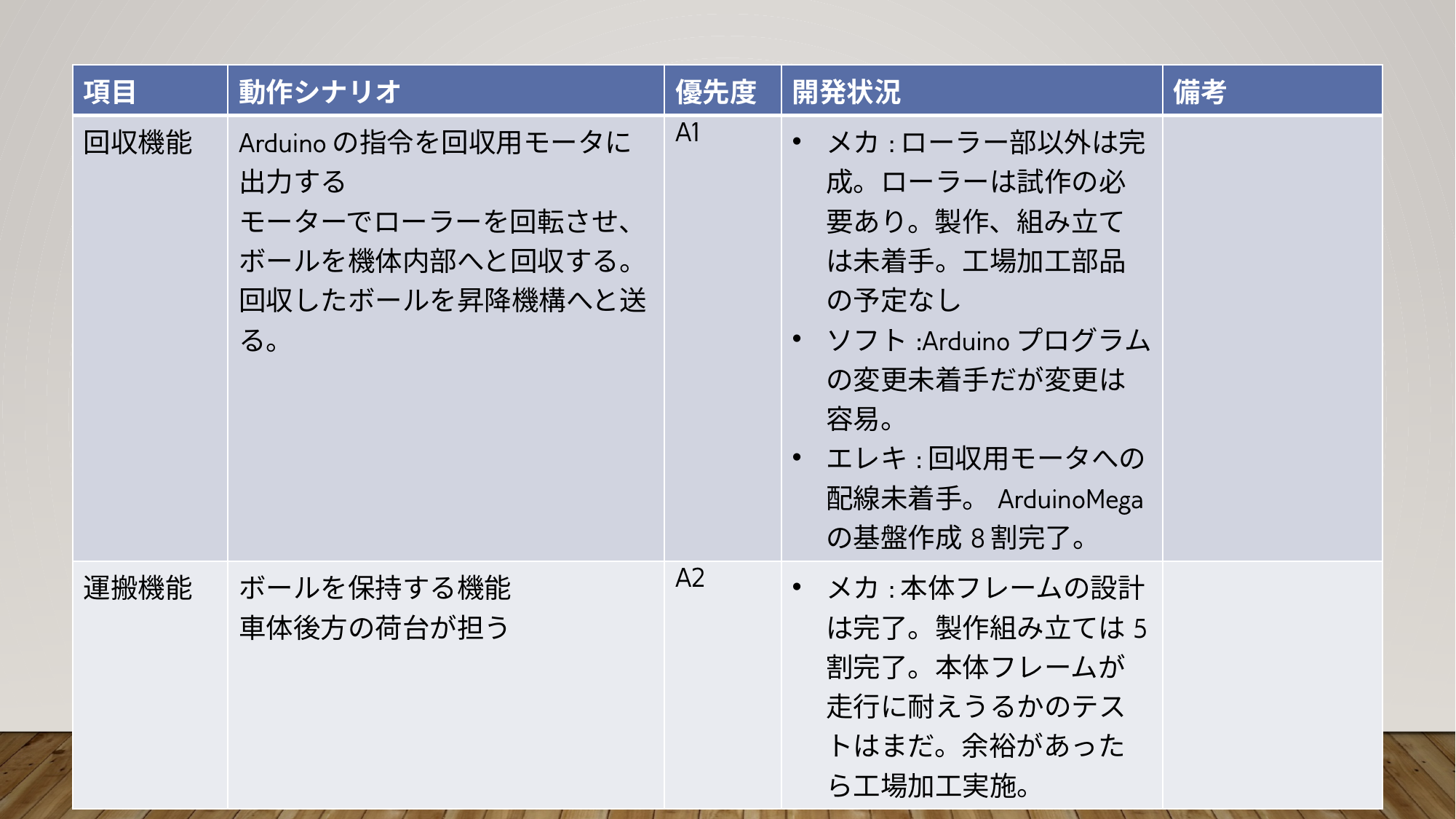

| 項目 | 動作シナリオ | 優先度 | 開発状況 | 備考 |
| --- | --- | --- | --- | --- |
| 回収機能 | Arduinoの指令を回収用モータに出力する モーターでローラーを回転させ、ボールを機体内部へと回収する。回収したボールを昇降機構へと送る。 | A1 | メカ:ローラー部以外は完成。ローラーは試作の必要あり。製作、組み立ては未着手。工場加工部品の予定なし ソフト:Arduinoプログラムの変更未着手だが変更は容易。 エレキ:回収用モータへの配線未着手。ArduinoMegaの基盤作成8割完了。 |  |
| 運搬機能 | ボールを保持する機能 車体後方の荷台が担う | A2 | メカ:本体フレームの設計は完了。製作組み立ては5割完了。本体フレームが走行に耐えうるかのテストはまだ。余裕があったら工場加工実施。 |  |